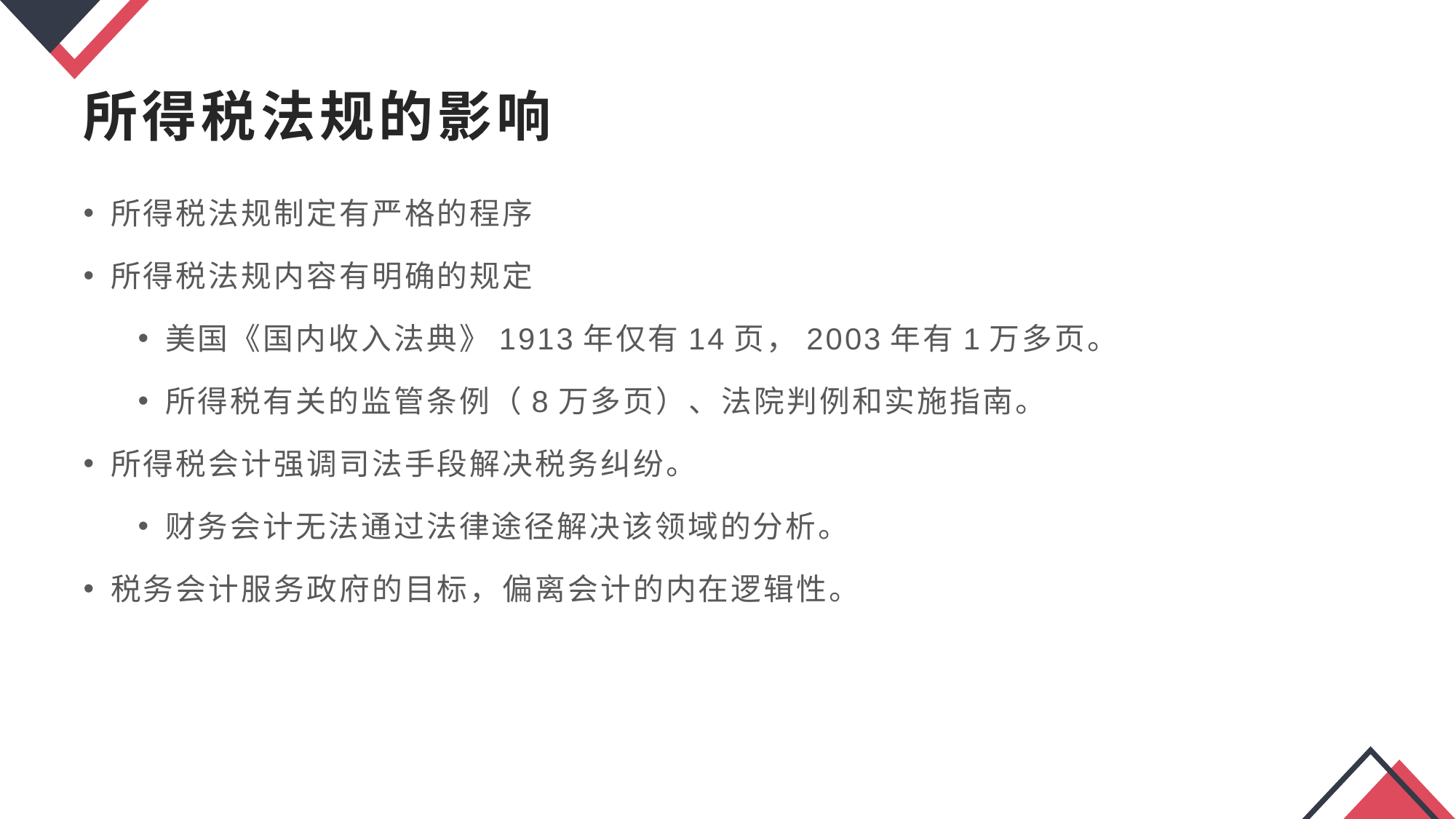

所得税法规的影响
所得税法规制定有严格的程序
所得税法规内容有明确的规定
美国《国内收入法典》1913年仅有14页，2003年有1万多页。
所得税有关的监管条例（8万多页）、法院判例和实施指南。
所得税会计强调司法手段解决税务纠纷。
财务会计无法通过法律途径解决该领域的分析。
税务会计服务政府的目标，偏离会计的内在逻辑性。